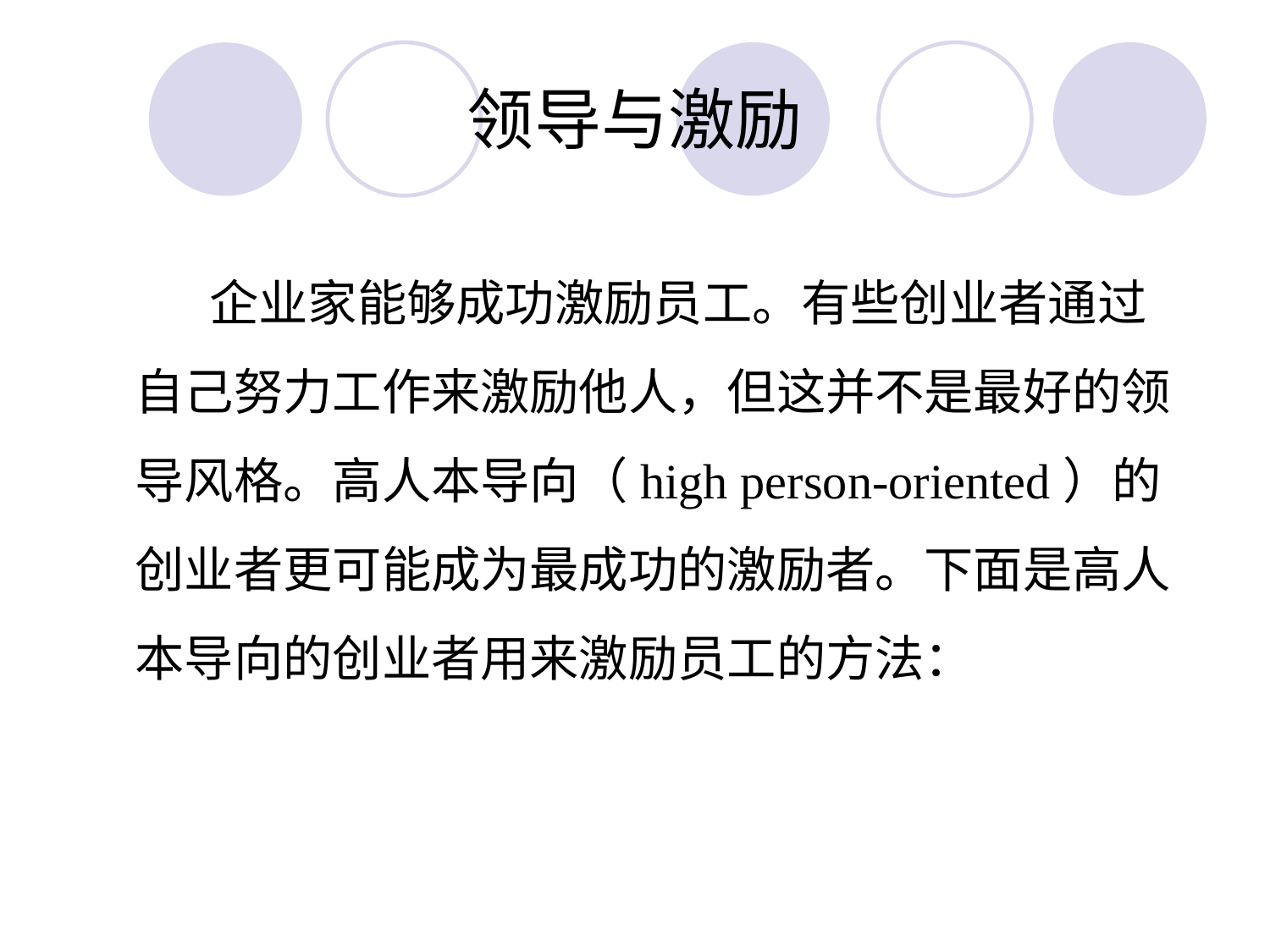

# 领导与激励
          企业家能够成功激励员工。有些创业者通过自己努力工作来激励他人，但这并不是最好的领导风格。高人本导向（high person-oriented）的创业者更可能成为最成功的激励者。下面是高人本导向的创业者用来激励员工的方法：